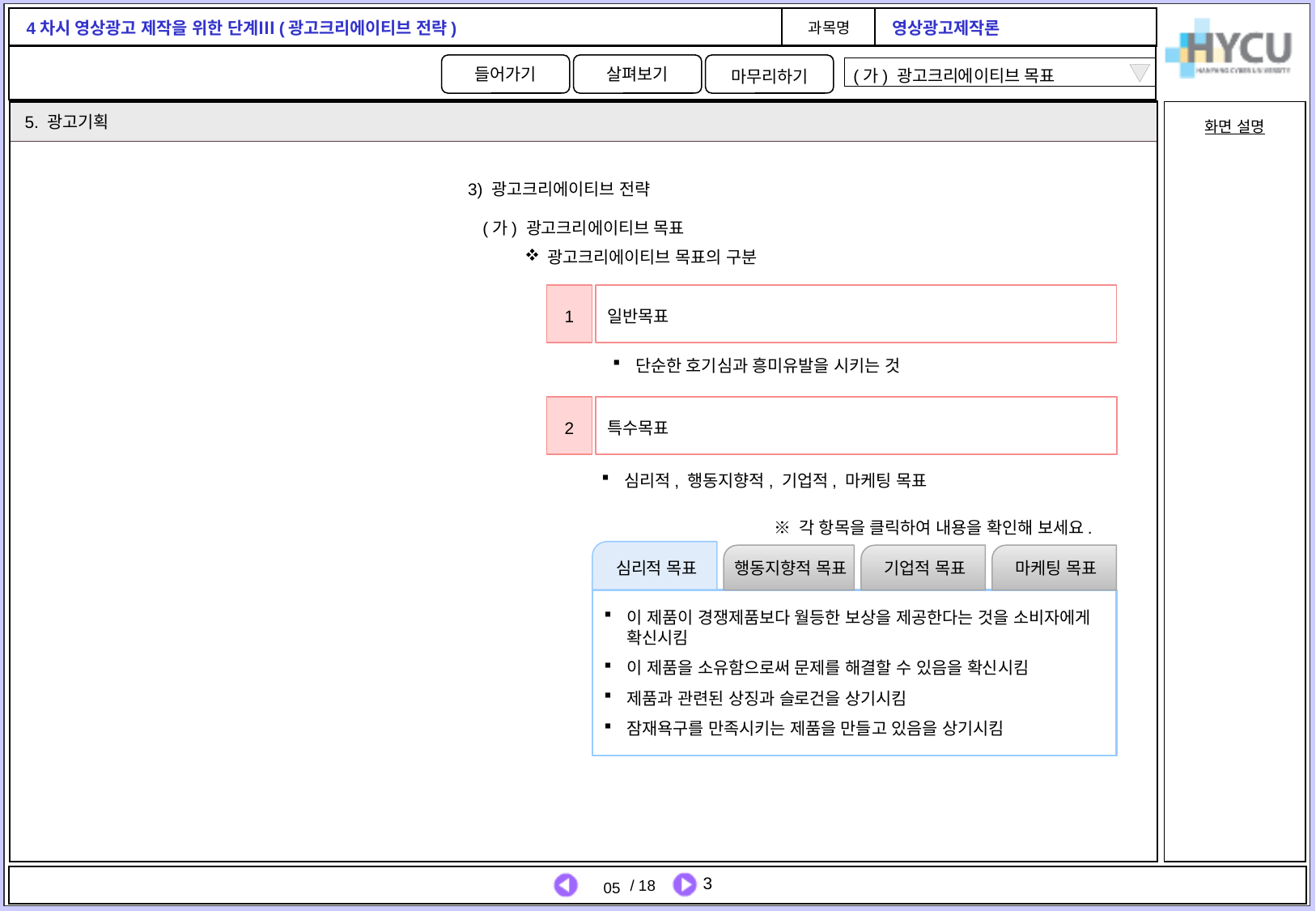

(가) 광고크리에이티브 목표
5. 광고기획
3) 광고크리에이티브 전략
(가) 광고크리에이티브 목표
광고크리에이티브 목표의 구분
1
일반목표
단순한 호기심과 흥미유발을 시키는 것
2
특수목표
심리적, 행동지향적, 기업적, 마케팅 목표
※ 각 항목을 클릭하여 내용을 확인해 보세요.
심리적 목표
행동지향적 목표
기업적 목표
마케팅 목표

이 제품이 경쟁제품보다 월등한 보상을 제공한다는 것을 소비자에게 확신시킴
이 제품을 소유함으로써 문제를 해결할 수 있음을 확신시킴
제품과 관련된 상징과 슬로건을 상기시킴
잠재욕구를 만족시키는 제품을 만들고 있음을 상기시킴
05